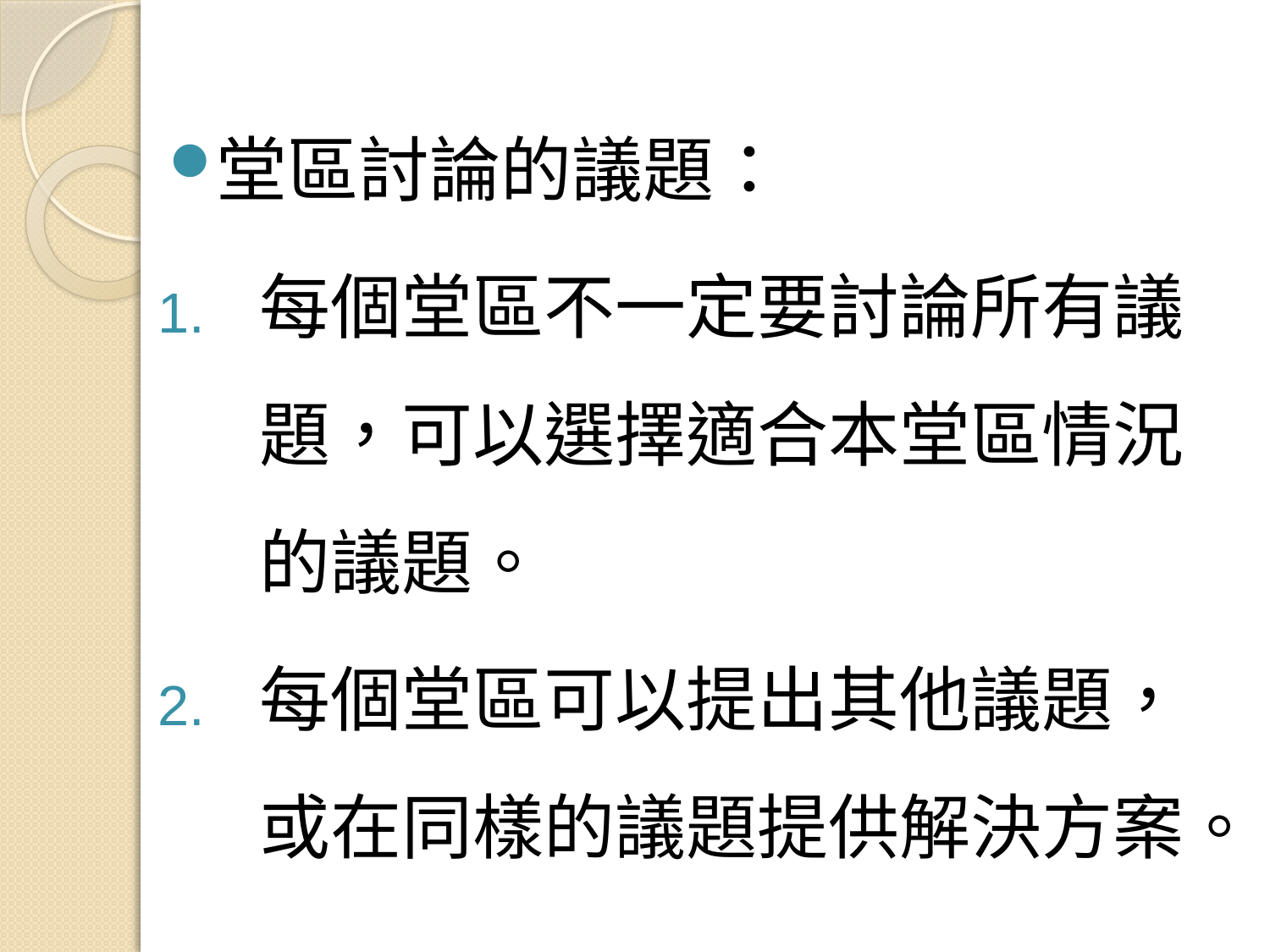

堂區討論的議題：
每個堂區不一定要討論所有議題，可以選擇適合本堂區情況的議題。
每個堂區可以提出其他議題，或在同樣的議題提供解決方案。